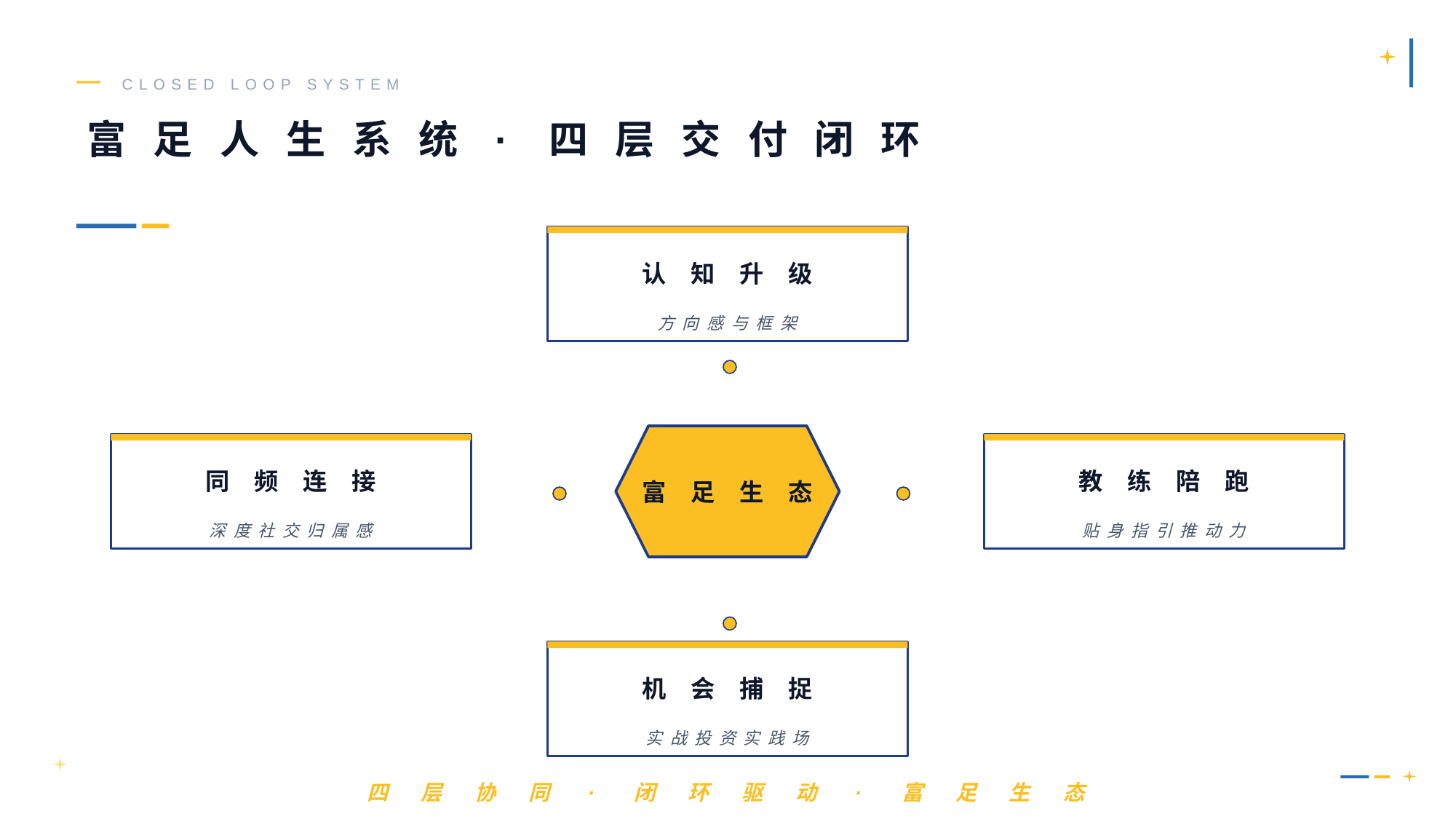

CLOSED LOOP SYSTEM

富  足  人  生  系  统  ·  四  层  交  付  闭  环

认  知  升  级
方  向  感  与  框  架

富  足  生  态

同  频  连  接
教  练  陪  跑

深  度  社  交  归  属  感
贴  身  指  引  推  动  力

机  会  捕  捉
实  战  投  资  实  践  场

四  层  协  同  ·  闭  环  驱  动  ·  富  足  生  态